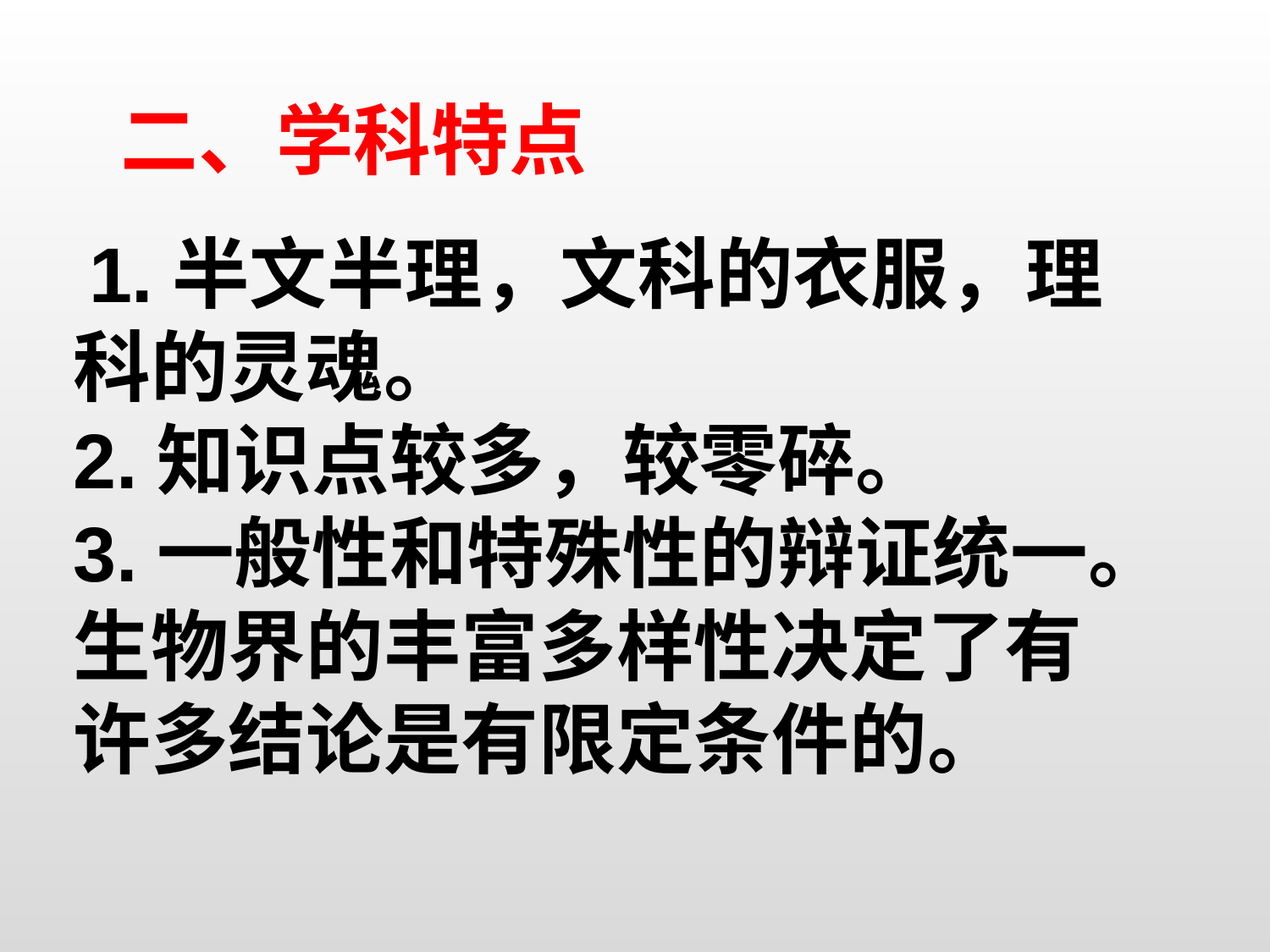

二、学科特点
 1.半文半理，文科的衣服，理科的灵魂。
2.知识点较多，较零碎。
3.一般性和特殊性的辩证统一。生物界的丰富多样性决定了有许多结论是有限定条件的。